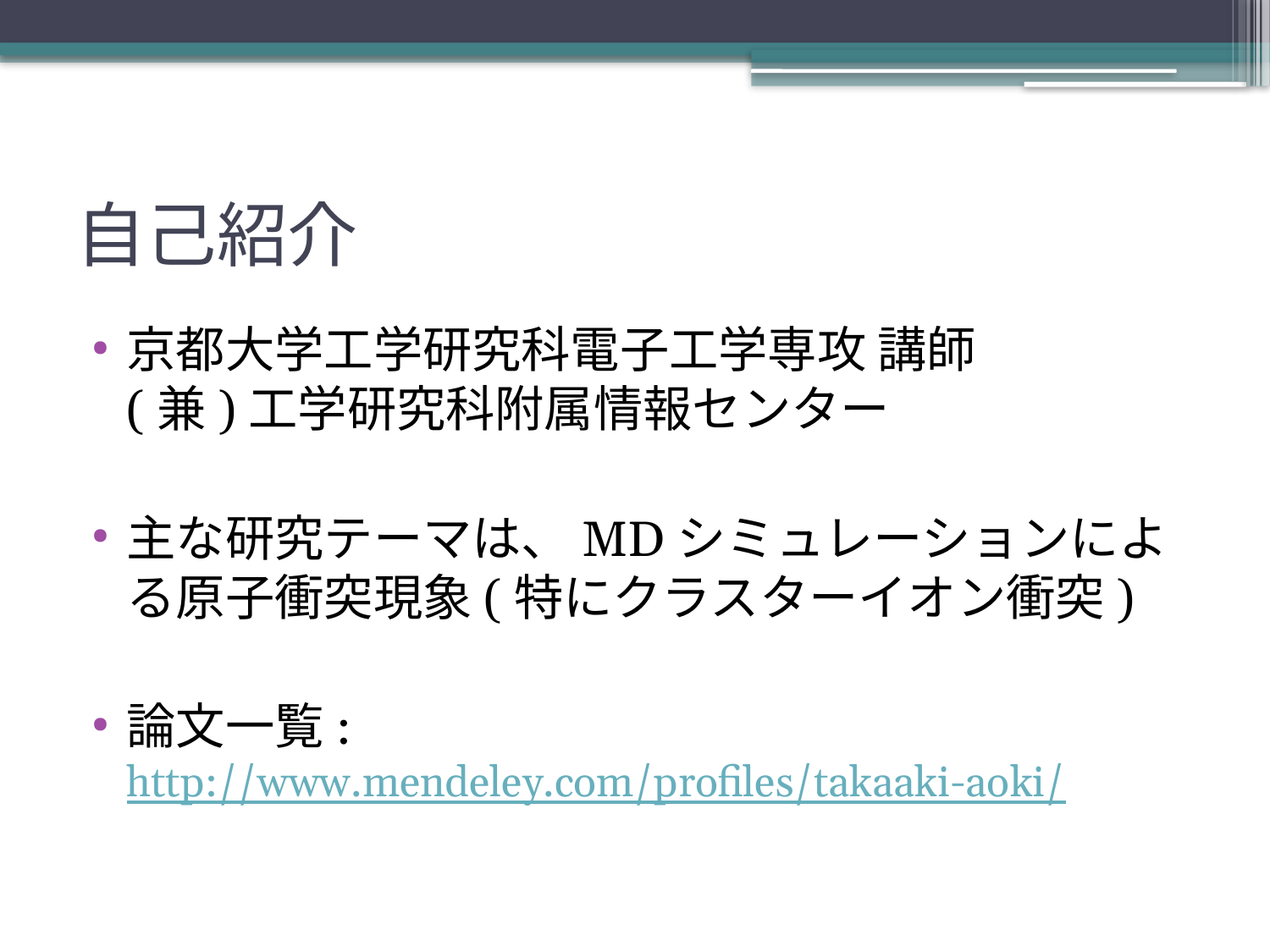

# 自己紹介
京都大学工学研究科電子工学専攻 講師
(兼)工学研究科附属情報センター

主な研究テーマは、MDシミュレーションによる原子衝突現象(特にクラスターイオン衝突)

論文一覧: http://www.mendeley.com/profiles/takaaki-aoki/